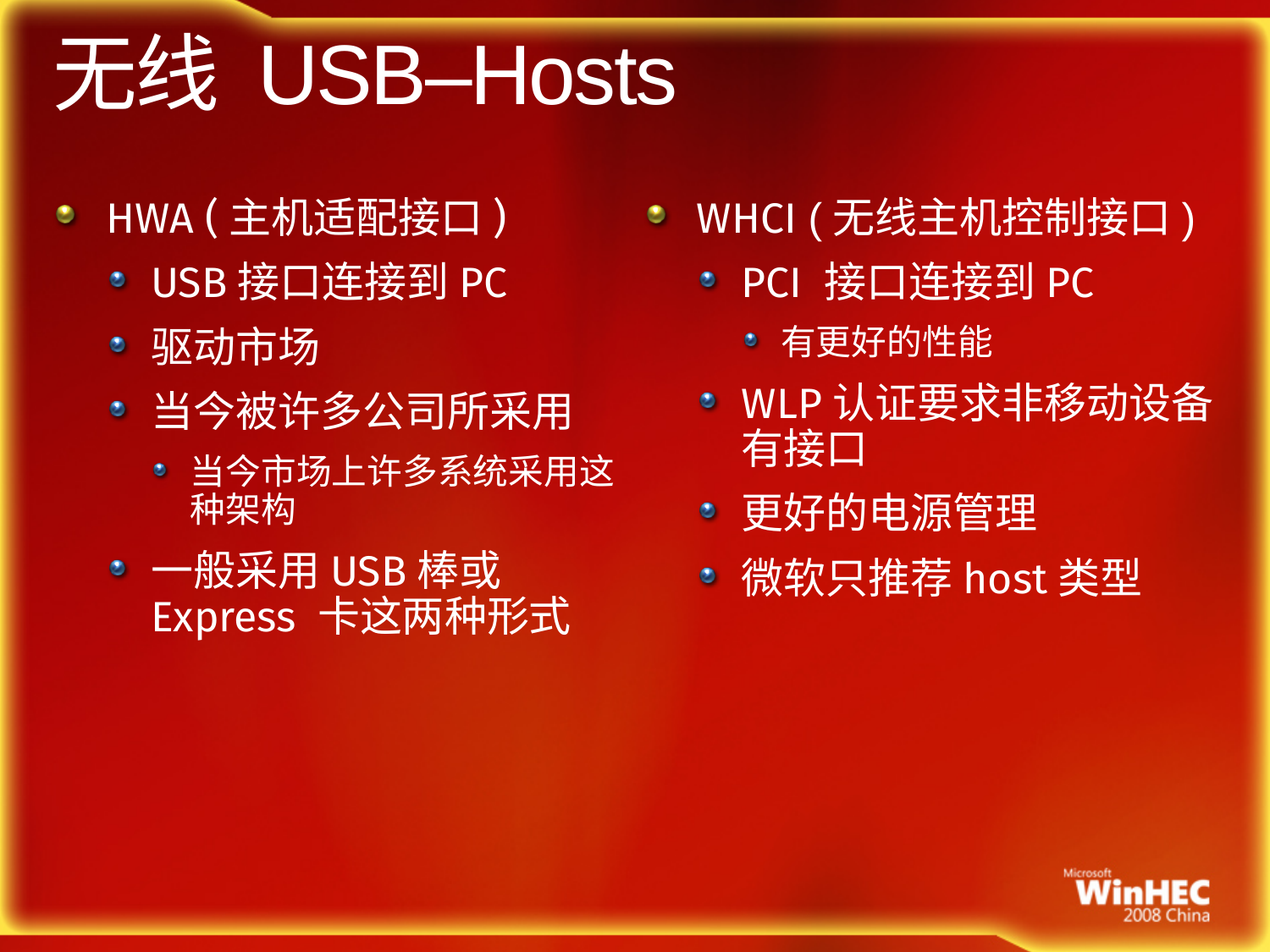

# 无线 USB–Hosts
HWA (主机适配接口)
USB接口连接到PC
驱动市场
当今被许多公司所采用
当今市场上许多系统采用这种架构
一般采用USB棒或Express 卡这两种形式
WHCI (无线主机控制接口)
PCI 接口连接到PC
有更好的性能
WLP认证要求非移动设备有接口
更好的电源管理
微软只推荐host类型